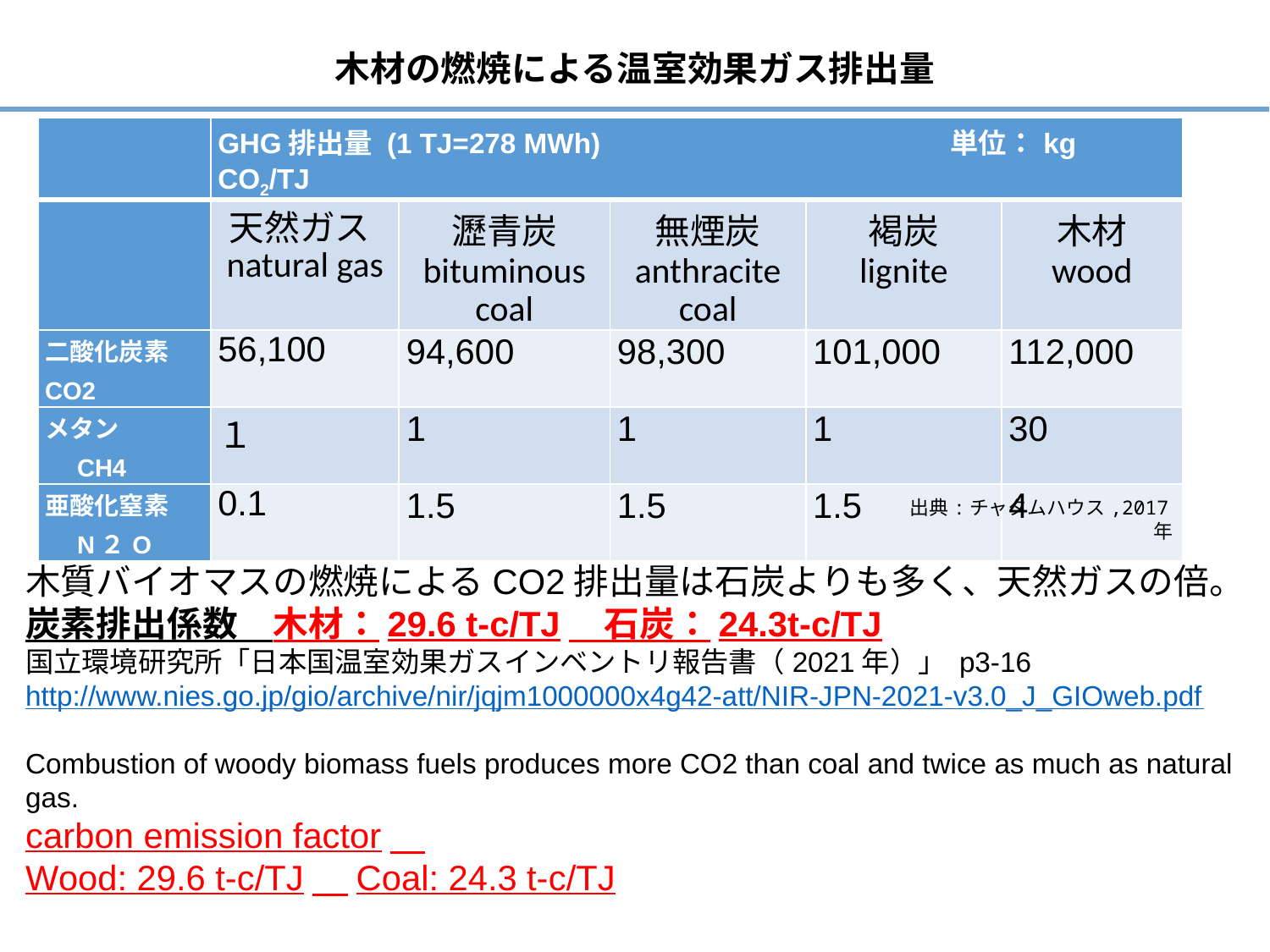

# 木材の燃焼による温室効果ガス排出量
|  | GHG排出量 (1 TJ=278 MWh)　　　　　　　　　 　　　単位：kg CO2/TJ |  |  |  |  |
| --- | --- | --- | --- | --- | --- |
|  | 天然ガスnatural gas | 瀝青炭 bituminous coal | 無煙炭 anthracite coal | 褐炭 lignite | 木材 wood |
| 二酸化炭素　CO2 | 56,100 | 94,600 | 98,300 | 101,000 | 112,000 |
| メタン　　　　CH4 | １ | 1 | 1 | 1 | 30 |
| 亜酸化窒素　　N２O | 0.1 | 1.5 | 1.5 | 1.5 | 4 |
出典:チャタムハウス,2017年
木質バイオマスの燃焼によるCO2排出量は石炭よりも多く、天然ガスの倍。
炭素排出係数　木材：29.6 t-c/TJ　石炭：24.3t-c/TJ
国立環境研究所「日本国温室効果ガスインベントリ報告書（2021年）」 p3-16
http://www.nies.go.jp/gio/archive/nir/jqjm1000000x4g42-att/NIR-JPN-2021-v3.0_J_GIOweb.pdf

Combustion of woody biomass fuels produces more CO2 than coal and twice as much as natural gas.
carbon emission factor
Wood: 29.6 t-c/TJ　Coal: 24.3 t-c/TJ